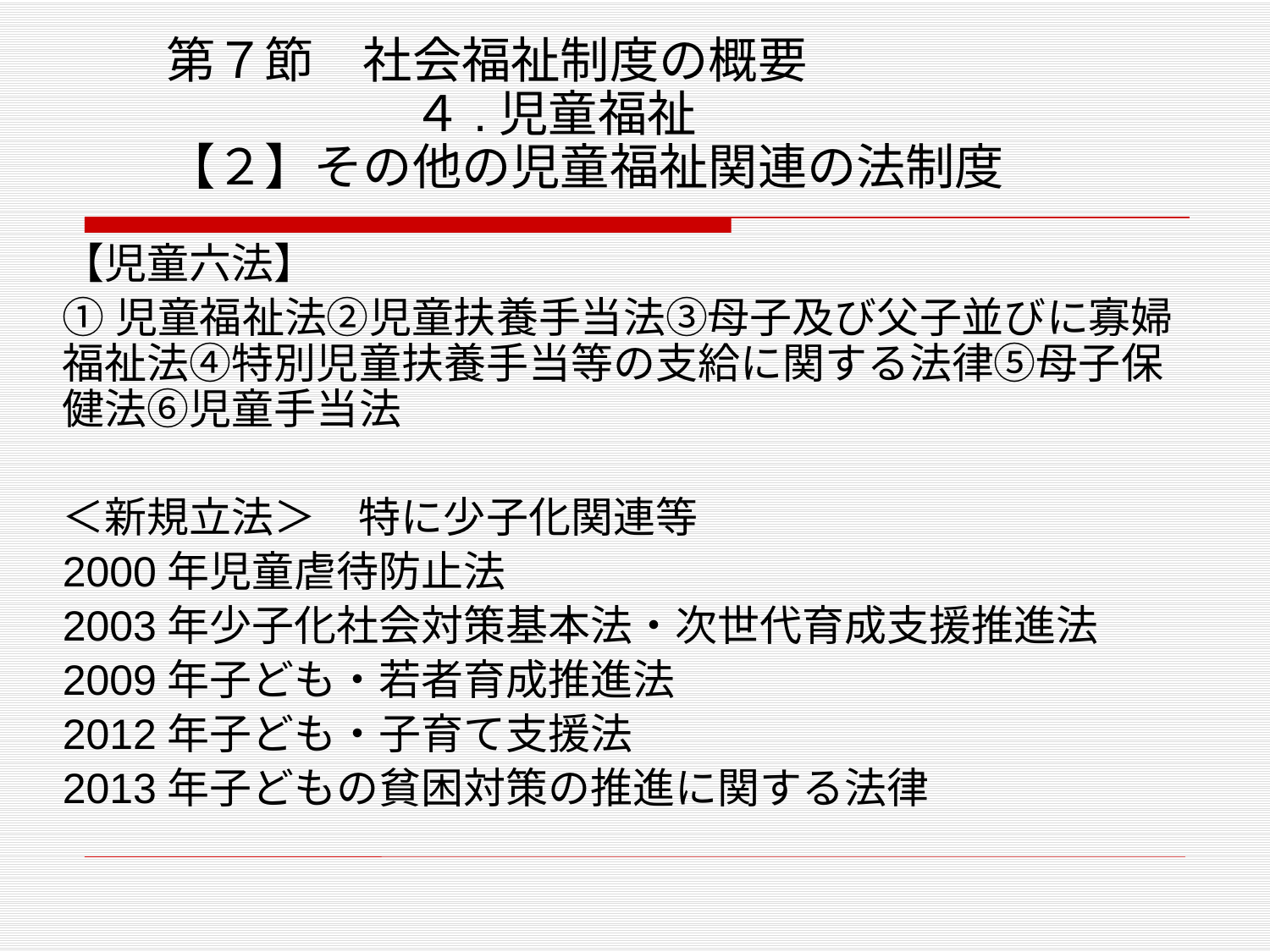

# 第７節　社会福祉制度の概要 　　　　　４.児童福祉 【２】その他の児童福祉関連の法制度
【児童六法】
①児童福祉法②児童扶養手当法③母子及び父子並びに寡婦福祉法④特別児童扶養手当等の支給に関する法律⑤母子保健法⑥児童手当法

＜新規立法＞　特に少子化関連等
2000年児童虐待防止法
2003年少子化社会対策基本法・次世代育成支援推進法
2009年子ども・若者育成推進法
2012年子ども・子育て支援法
2013年子どもの貧困対策の推進に関する法律